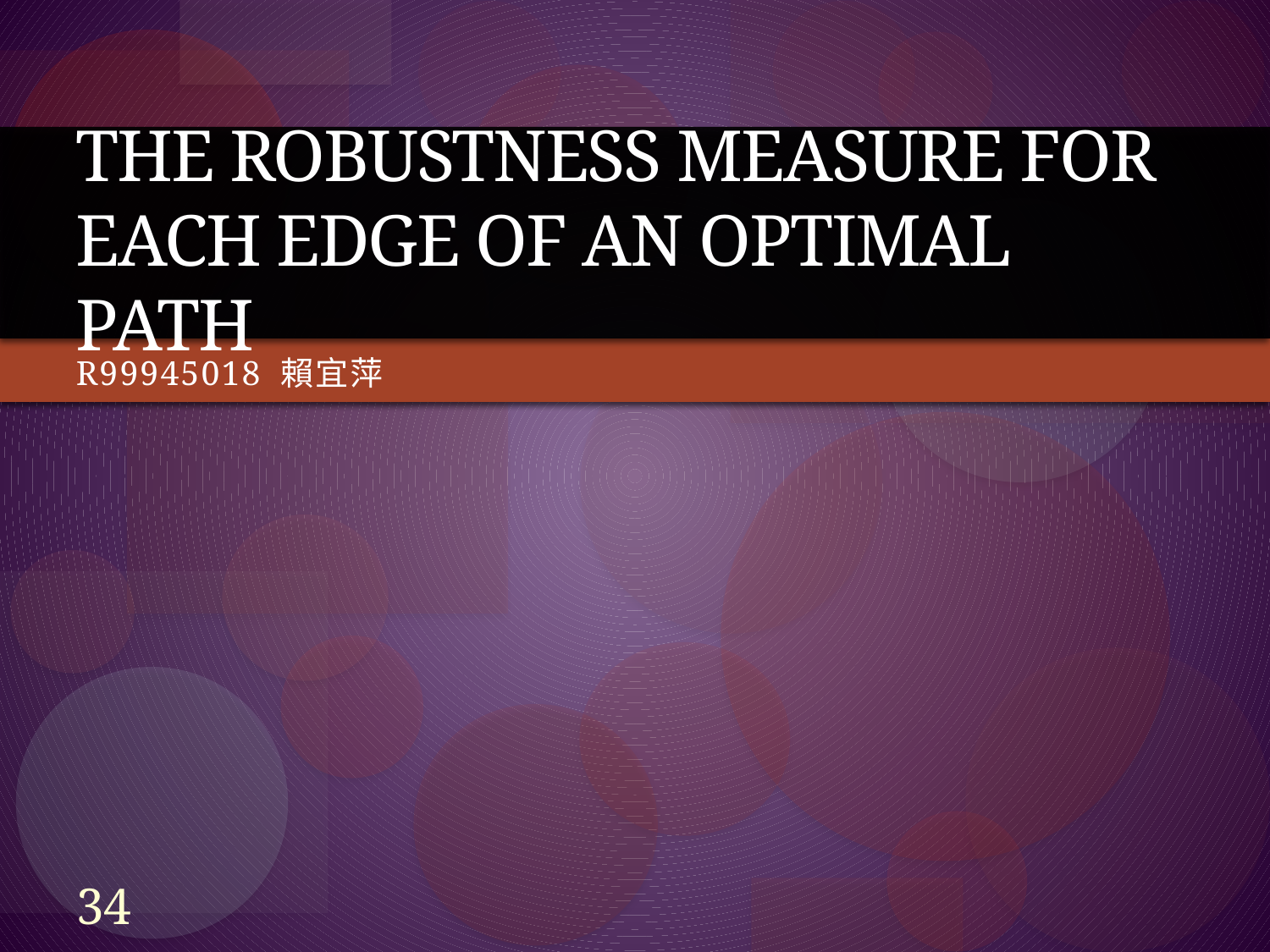

# The robustness measure for each edge of an optimal path
R99945018 賴宜萍
34